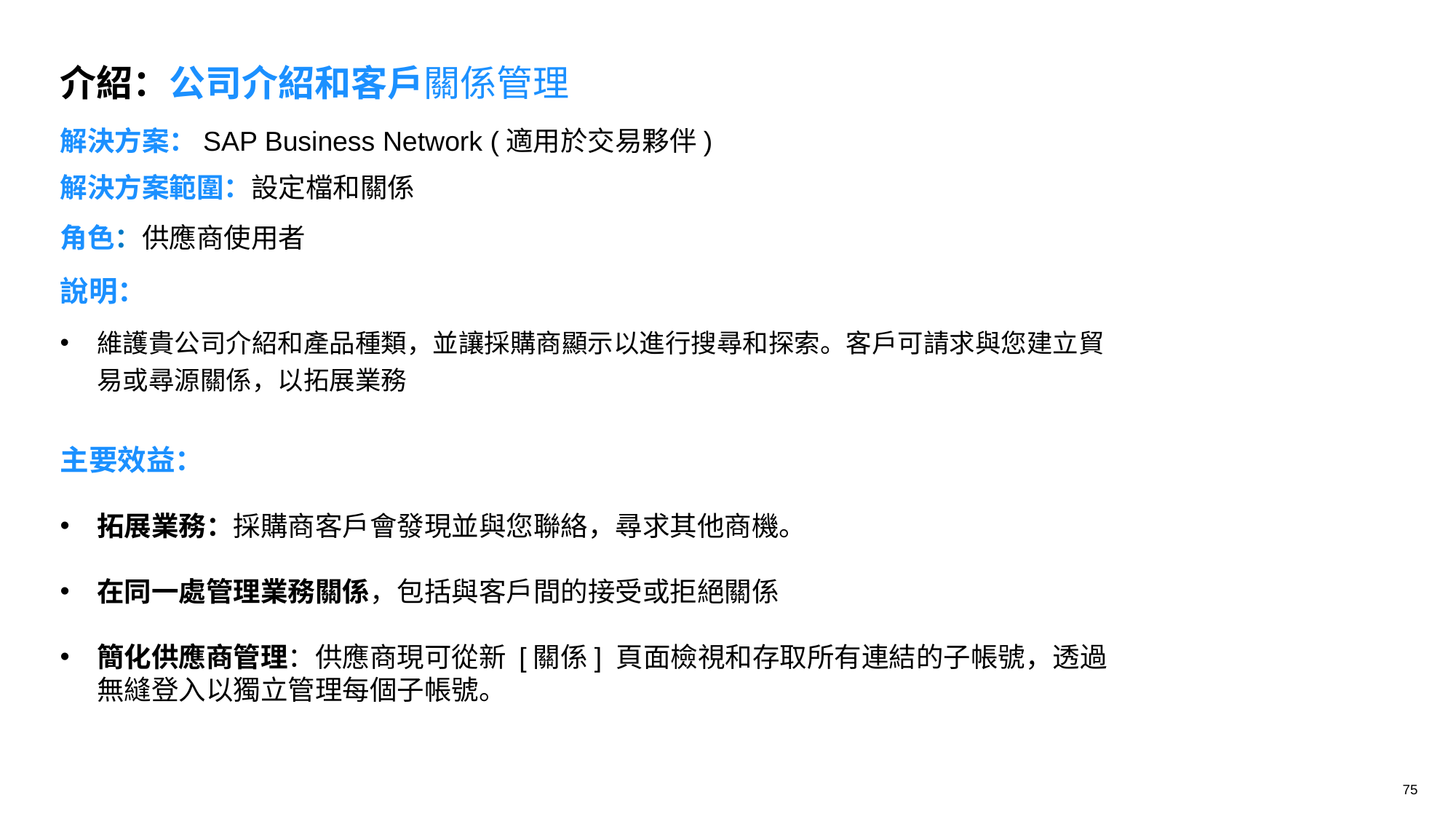

介紹：公司介紹和客戶關係管理
解決方案：SAP Business Network (適用於交易夥伴)
# 解決方案範圍：設定檔和關係
角色：供應商使用者
說明：
維護貴公司介紹和產品種類，並讓採購商顯示以進行搜尋和探索。客戶可請求與您建立貿易或尋源關係，以拓展業務

主要效益：

拓展業務：採購商客戶會發現並與您聯絡，尋求其他商機。

在同一處管理業務關係，包括與客戶間的接受或拒絕關係

簡化供應商管理：供應商現可從新 [關係] 頁面檢視和存取所有連結的子帳號，透過無縫登入以獨立管理每個子帳號。